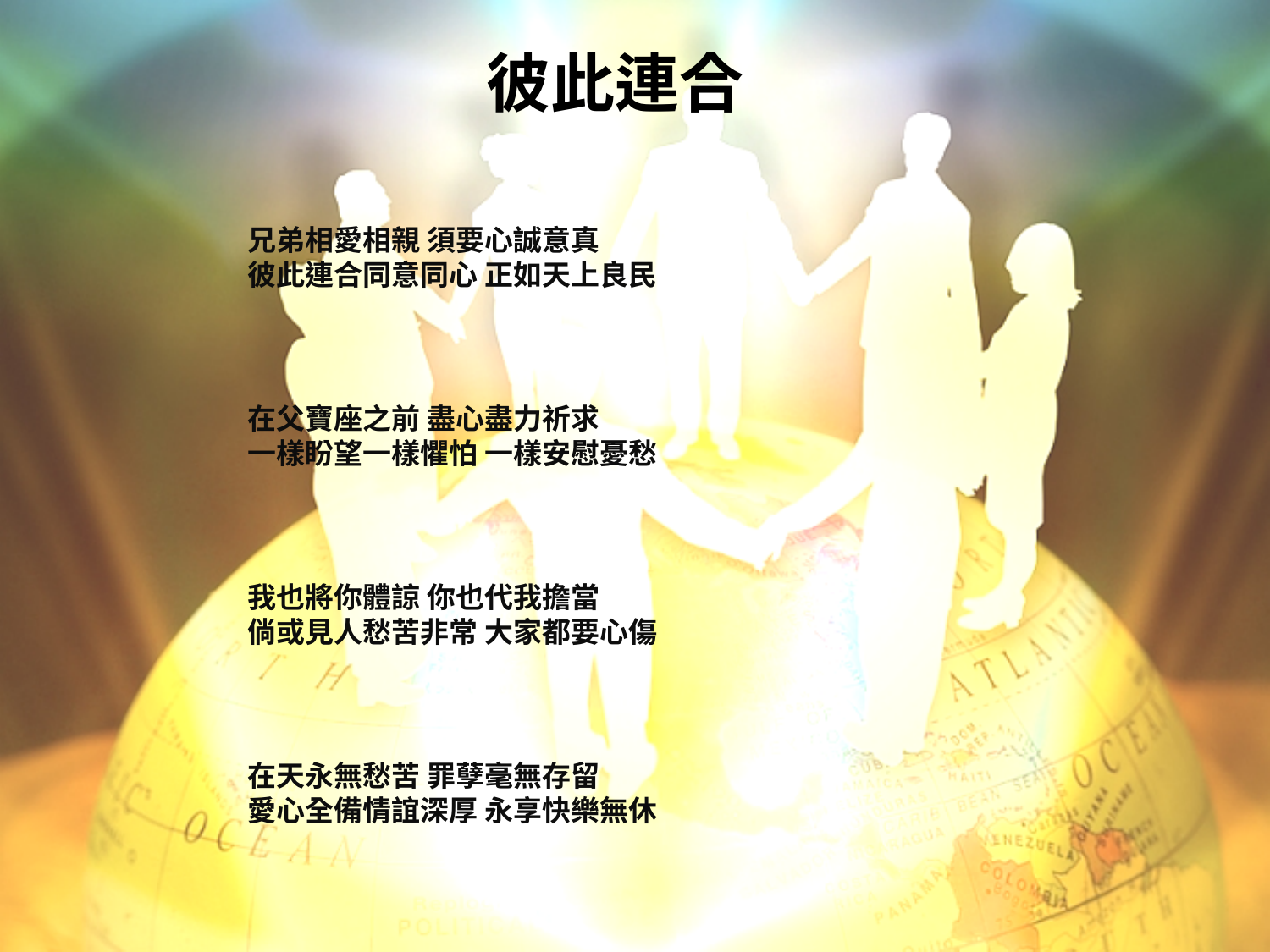

# 彼此連合
兄弟相愛相親 須要心誠意真
彼此連合同意同心 正如天上良民
在父寶座之前 盡心盡力祈求
一樣盼望一樣懼怕 一樣安慰憂愁
我也將你體諒 你也代我擔當
倘或見人愁苦非常 大家都要心傷
在天永無愁苦 罪孽毫無存留
愛心全備情誼深厚 永享快樂無休